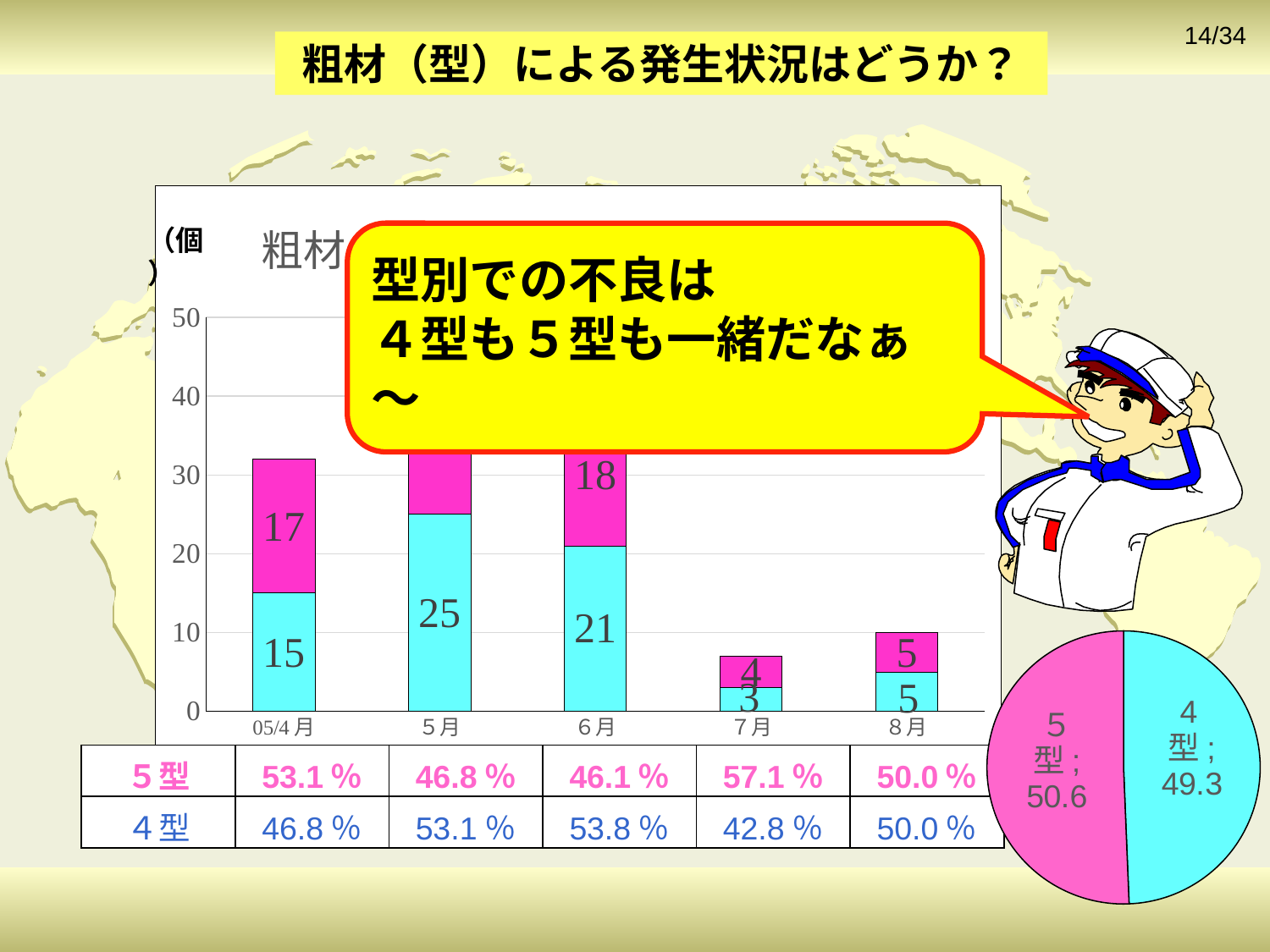

粗材（型）による発生状況はどうか？

### Chart: 粗材（型）別加工不良実績グラフ

| Category | 4型 | ５型 |
|---|---|---|
| 05/4月 | 15.0 | 17.0 |
| ５月 | 25.0 | 22.0 |
| ６月 | 21.0 | 18.0 |
| ７月 | 3.0 | 4.0 |
| ８月 | 5.0 | 5.0 |
（個）
型別での不良は
４型も５型も一緒だなぁ～

### Chart

| Category | 売上高 |
|---|---|
| 4型 | 49.3 |
| ５型 | 50.6 |
| ５型 | 53.1％ | 46.8％ | 46.1％ | 57.1％ | 50.0％ |
| --- | --- | --- | --- | --- | --- |
| ４型 | 46.8％ | 53.1％ | 53.8％ | 42.8％ | 50.0％ |